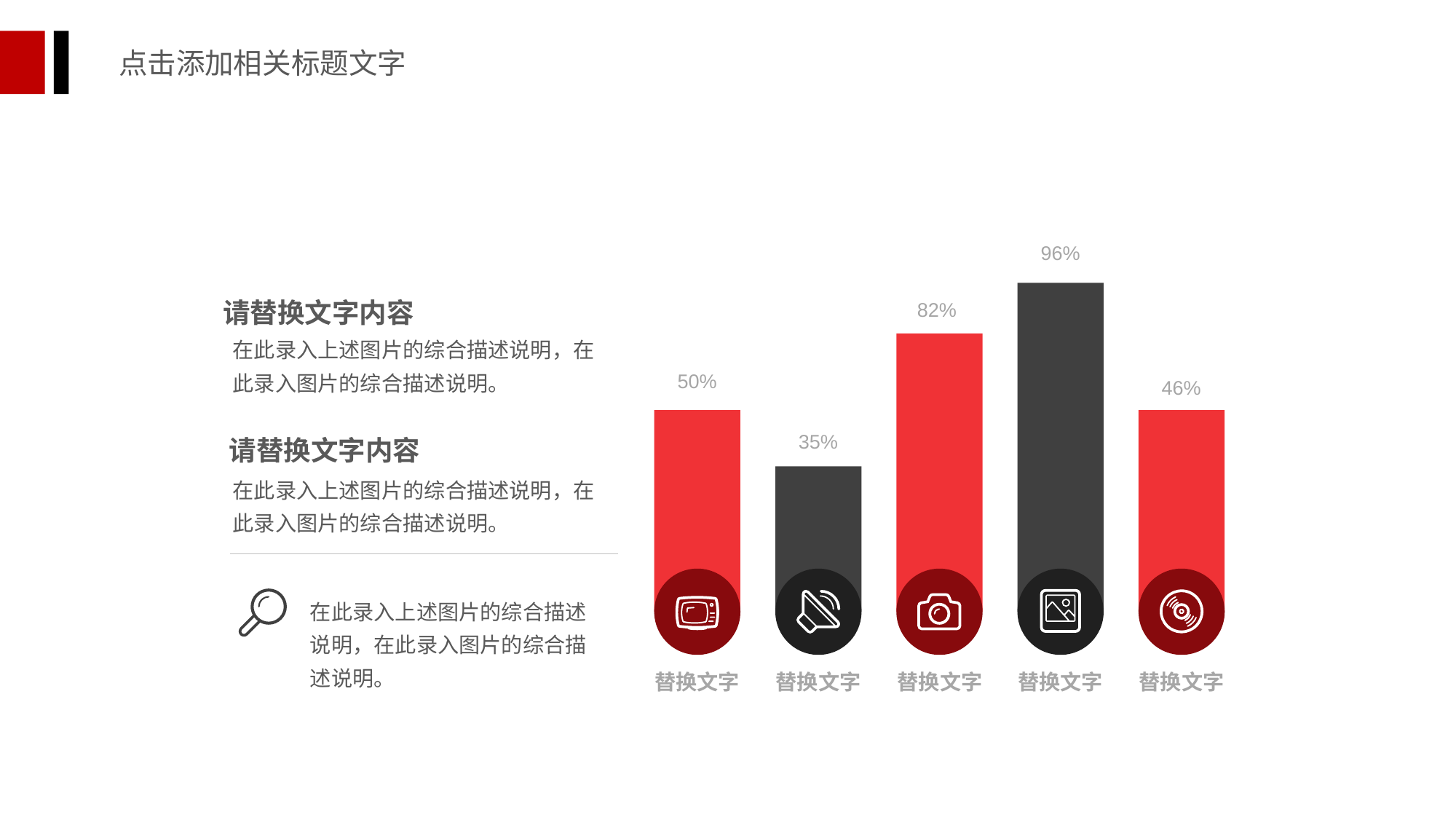

点击添加相关标题文字
96%

请替换文字内容
82%
在此录入上述图片的综合描述说明，在此录入图片的综合描述说明。

50%
46%

35%
请替换文字内容
在此录入上述图片的综合描述说明，在此录入图片的综合描述说明。

在此录入上述图片的综合描述说明，在此录入图片的综合描述说明。

替换文字
替换文字
替换文字
替换文字
替换文字